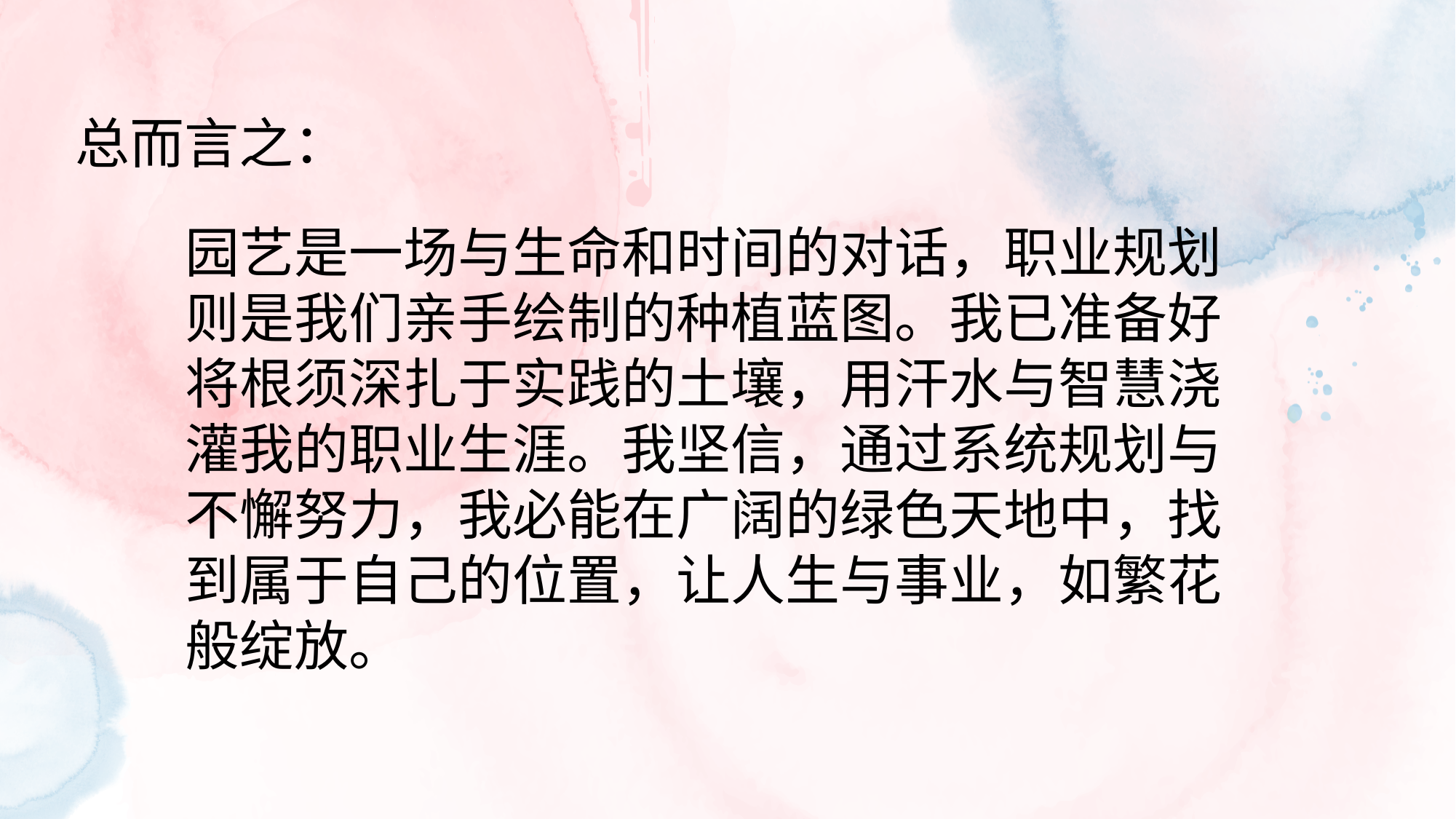

总而言之：
园艺是一场与生命和时间的对话，职业规划则是我们亲手绘制的种植蓝图。我已准备好将根须深扎于实践的土壤，用汗水与智慧浇灌我的职业生涯。我坚信，通过系统规划与不懈努力，我必能在广阔的绿色天地中，找到属于自己的位置，让人生与事业，如繁花般绽放。